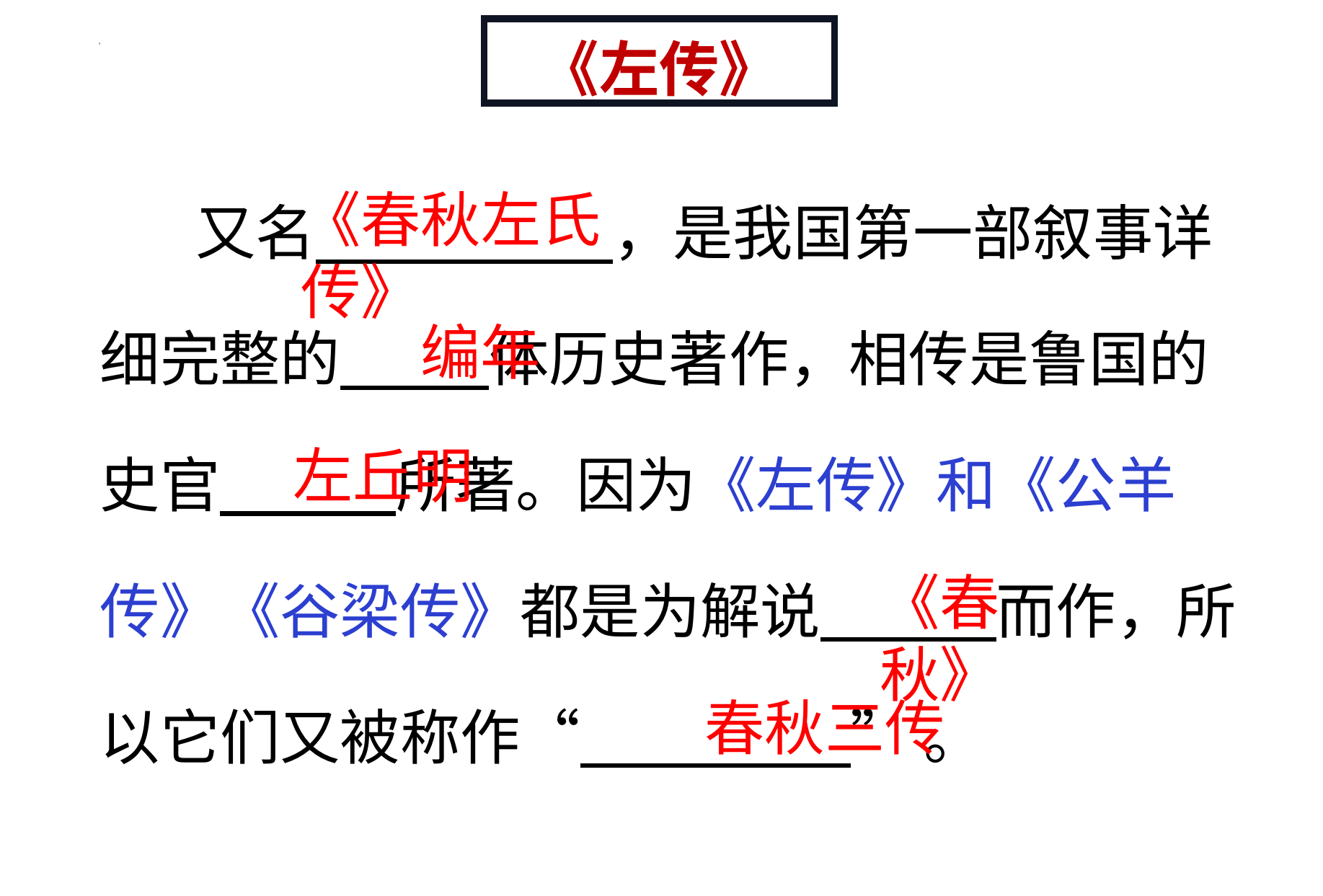

《左传》
      又名                      ，是我国第一部叙事详细完整的           体历史著作，相传是鲁国的史官             所著。因为《左传》和《公羊传》《谷梁传》都是为解说             而作，所以它们又被称作“                    ” 。
《春秋左氏传》
编年
左丘明
《春秋》
春秋三传